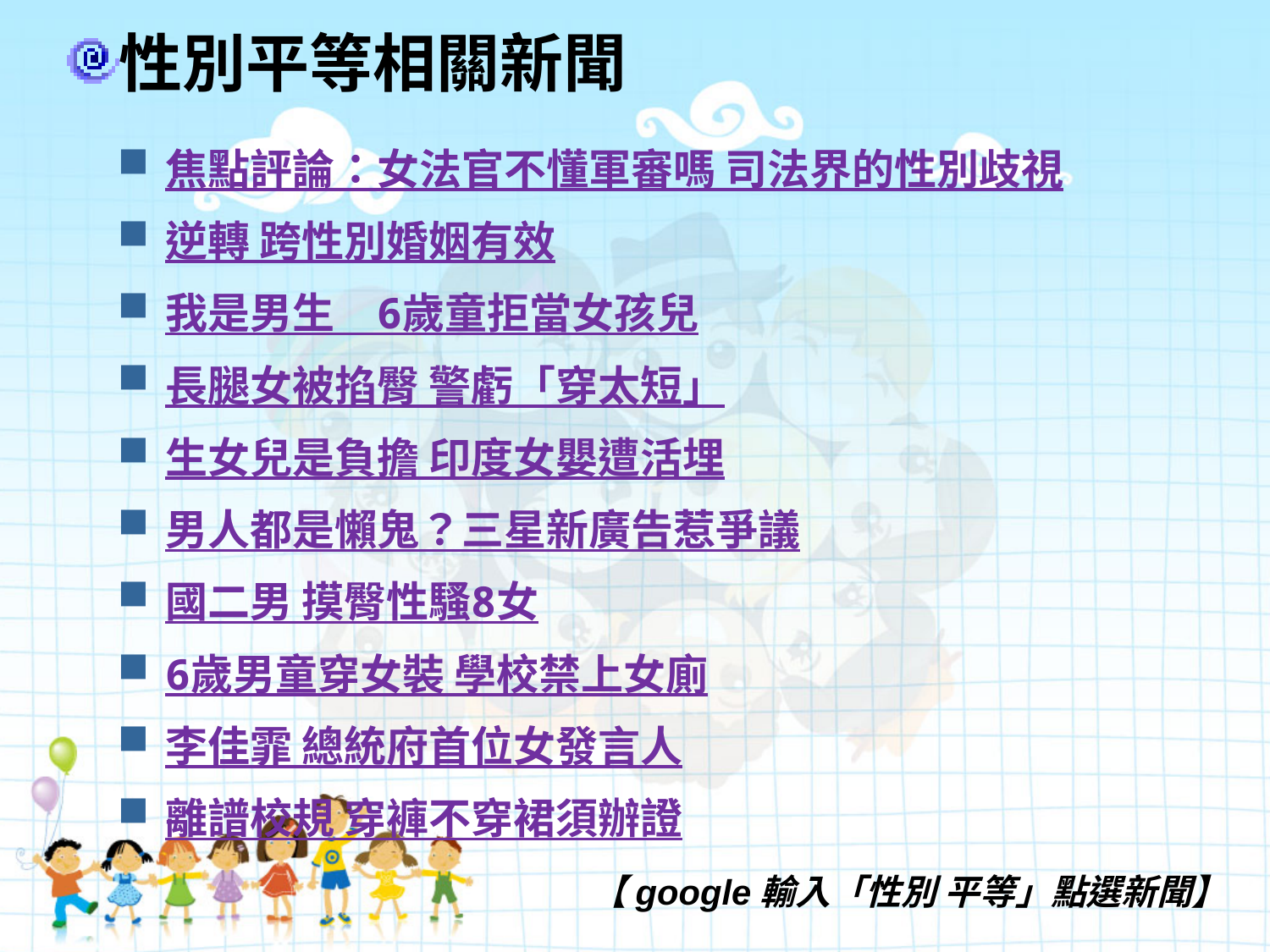

性別平等相關新聞
焦點評論：女法官不懂軍審嗎 司法界的性別歧視
逆轉 跨性別婚姻有效
我是男生　6歲童拒當女孩兒
長腿女被掐臀 警虧「穿太短」
生女兒是負擔 印度女嬰遭活埋
男人都是懶鬼？三星新廣告惹爭議
國二男 摸臀性騷8女
6歲男童穿女裝 學校禁上女廁
李佳霏 總統府首位女發言人
離譜校規 穿褲不穿裙須辦證

【google輸入「性別 平等」點選新聞】